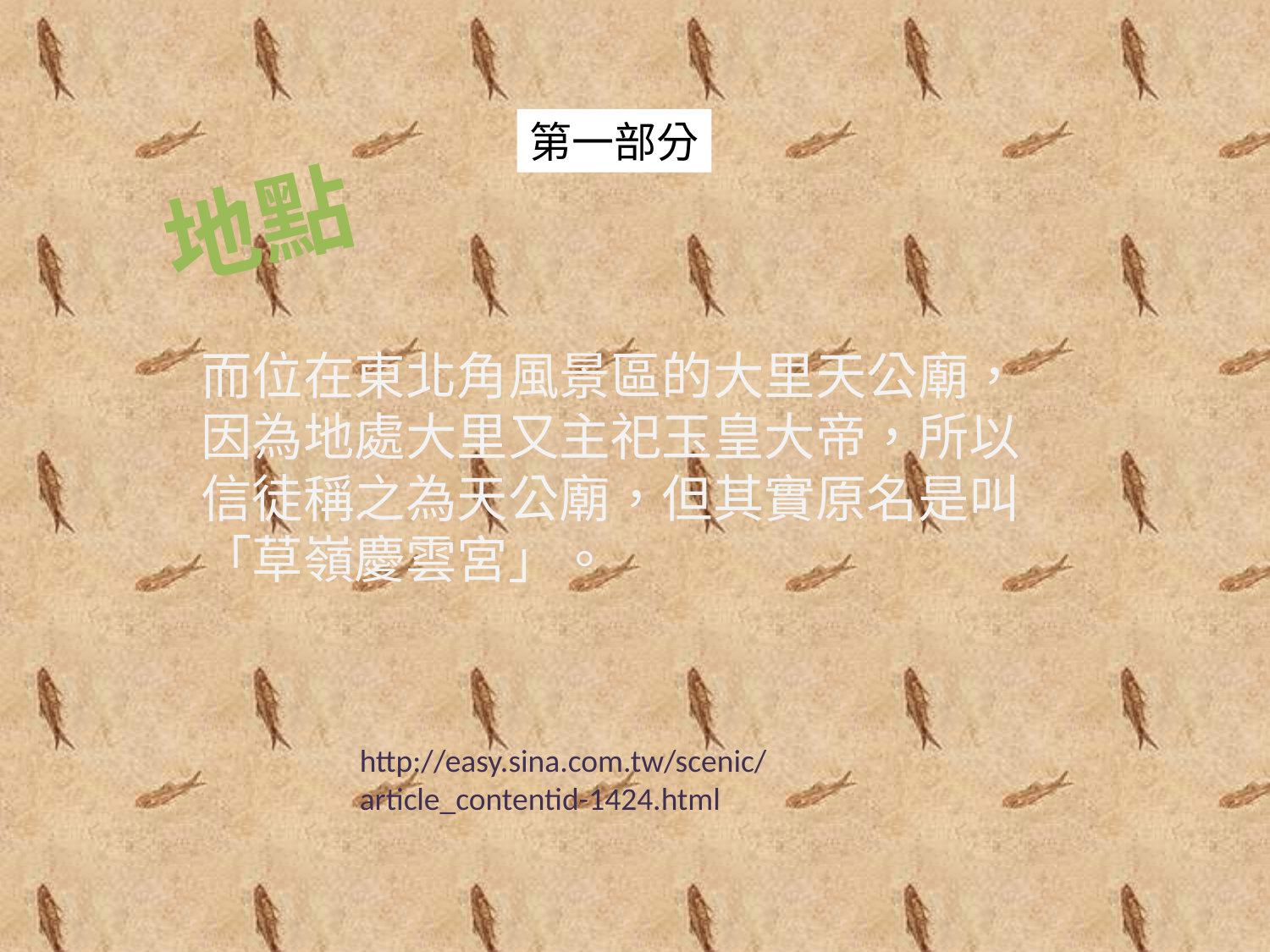

第一部分
地點
而位在東北角風景區的大里天公廟，因為地處大里又主祀玉皇大帝，所以信徒稱之為天公廟，但其實原名是叫「草嶺慶雲宮」。
http://easy.sina.com.tw/scenic/article_contentid-1424.html